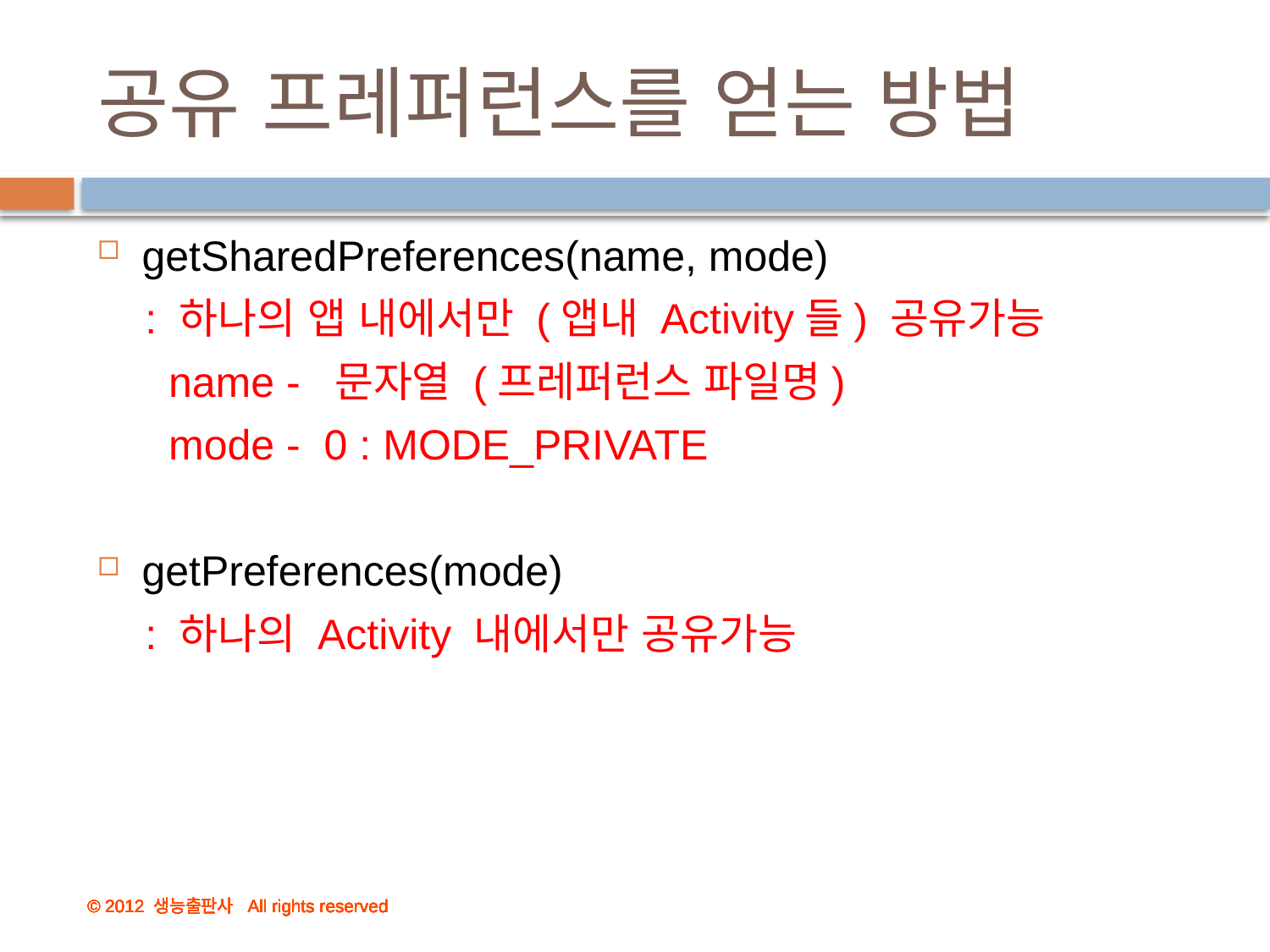

# 공유 프레퍼런스를 얻는 방법
getSharedPreferences(name, mode)
    : 하나의 앱 내에서만 (앱내 Activity들) 공유가능
      name -  문자열 (프레퍼런스 파일명)
      mode -  0 : MODE_PRIVATE

getPreferences(mode)
    : 하나의 Activity 내에서만 공유가능